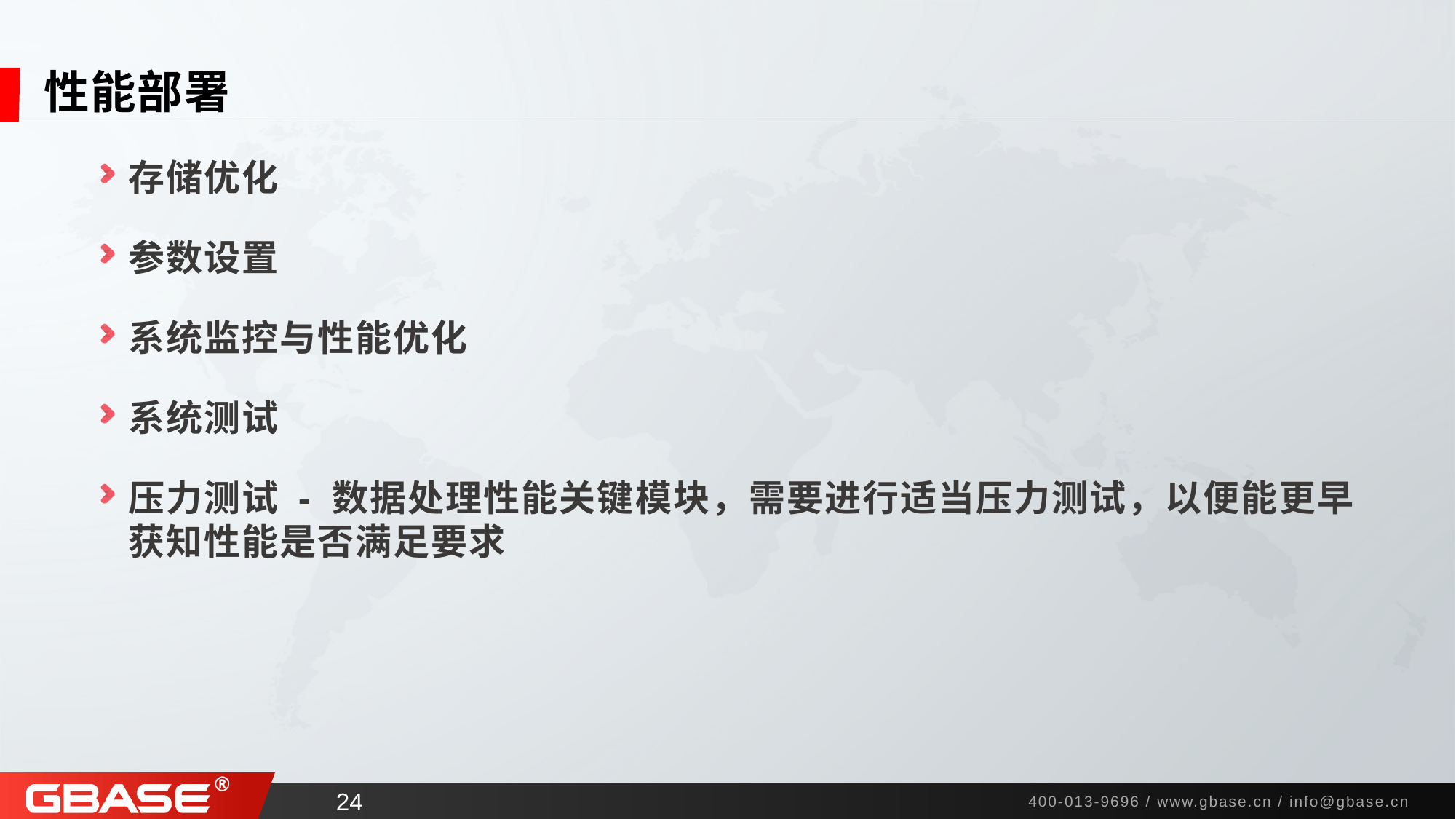

# 性能部署
存储优化
参数设置
系统监控与性能优化
系统测试
压力测试 - 数据处理性能关键模块，需要进行适当压力测试，以便能更早获知性能是否满足要求